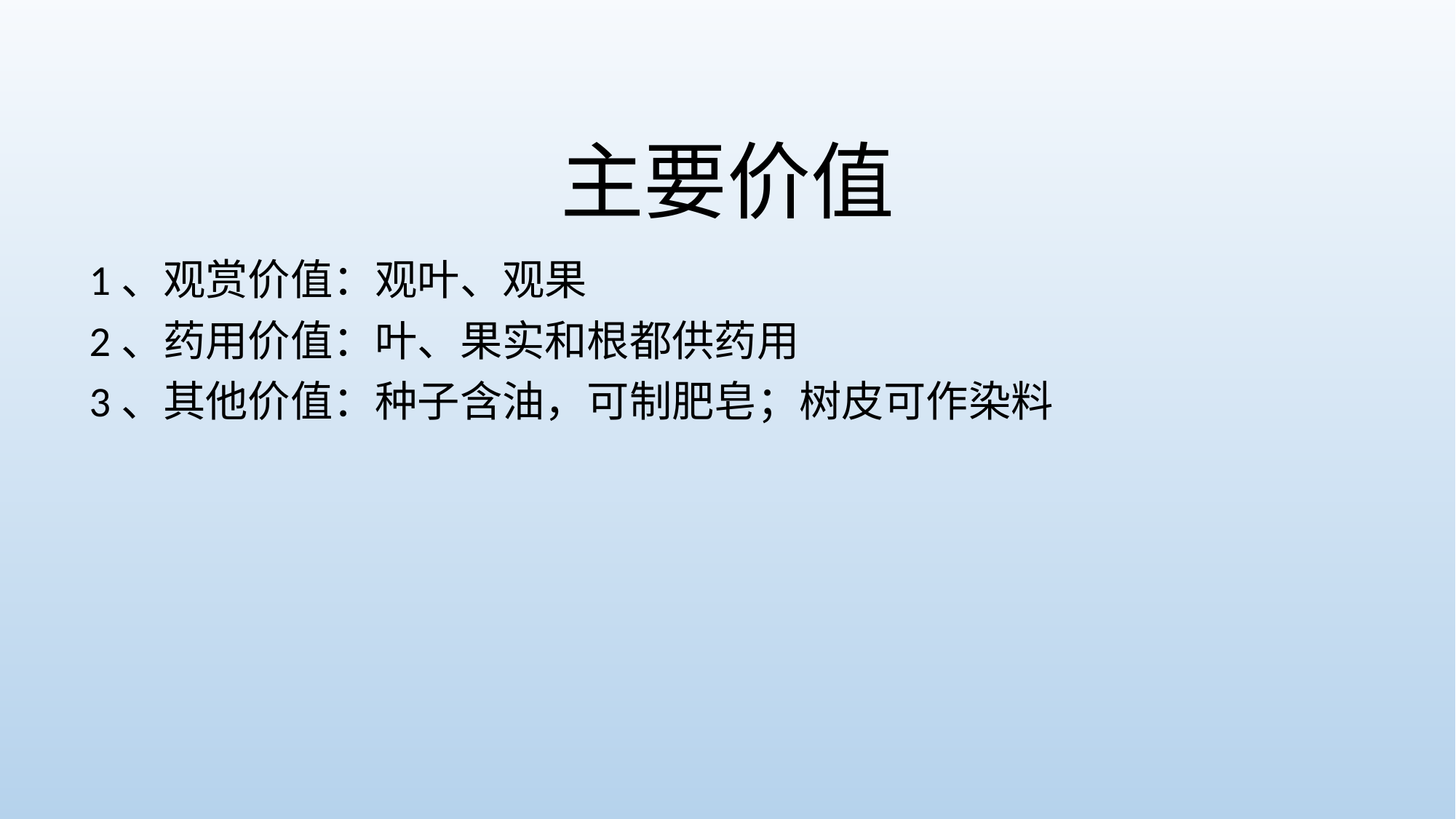

# 主要价值
1、观赏价值：观叶、观果
2、药用价值：叶、果实和根都供药用
3、其他价值：种子含油，可制肥皂；树皮可作染料